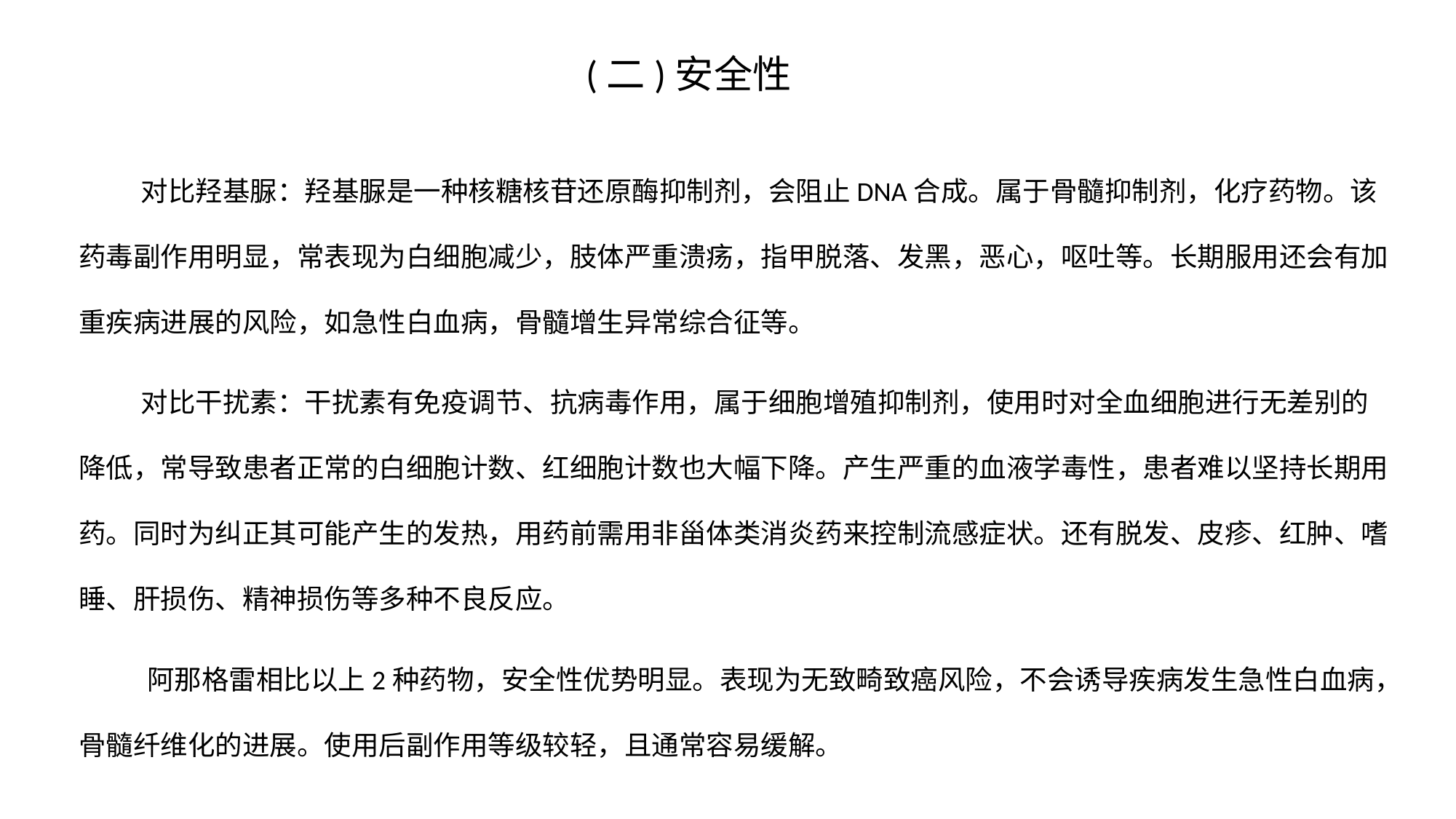

# (二)安全性
         对比羟基脲：羟基脲是一种核糖核苷还原酶抑制剂，会阻止DNA合成。属于骨髓抑制剂，化疗药物。该药毒副作用明显，常表现为白细胞减少，肢体严重溃疡，指甲脱落、发黑，恶心，呕吐等。长期服用还会有加重疾病进展的风险，如急性白血病，骨髓增生异常综合征等。
         对比干扰素：干扰素有免疫调节、抗病毒作用，属于细胞增殖抑制剂，使用时对全血细胞进行无差别的降低，常导致患者正常的白细胞计数、红细胞计数也大幅下降。产生严重的血液学毒性，患者难以坚持长期用药。同时为纠正其可能产生的发热，用药前需用非甾体类消炎药来控制流感症状。还有脱发、皮疹、红肿、嗜睡、肝损伤、精神损伤等多种不良反应。
          阿那格雷相比以上2种药物，安全性优势明显。表现为无致畸致癌风险，不会诱导疾病发生急性白血病，骨髓纤维化的进展。使用后副作用等级较轻，且通常容易缓解。